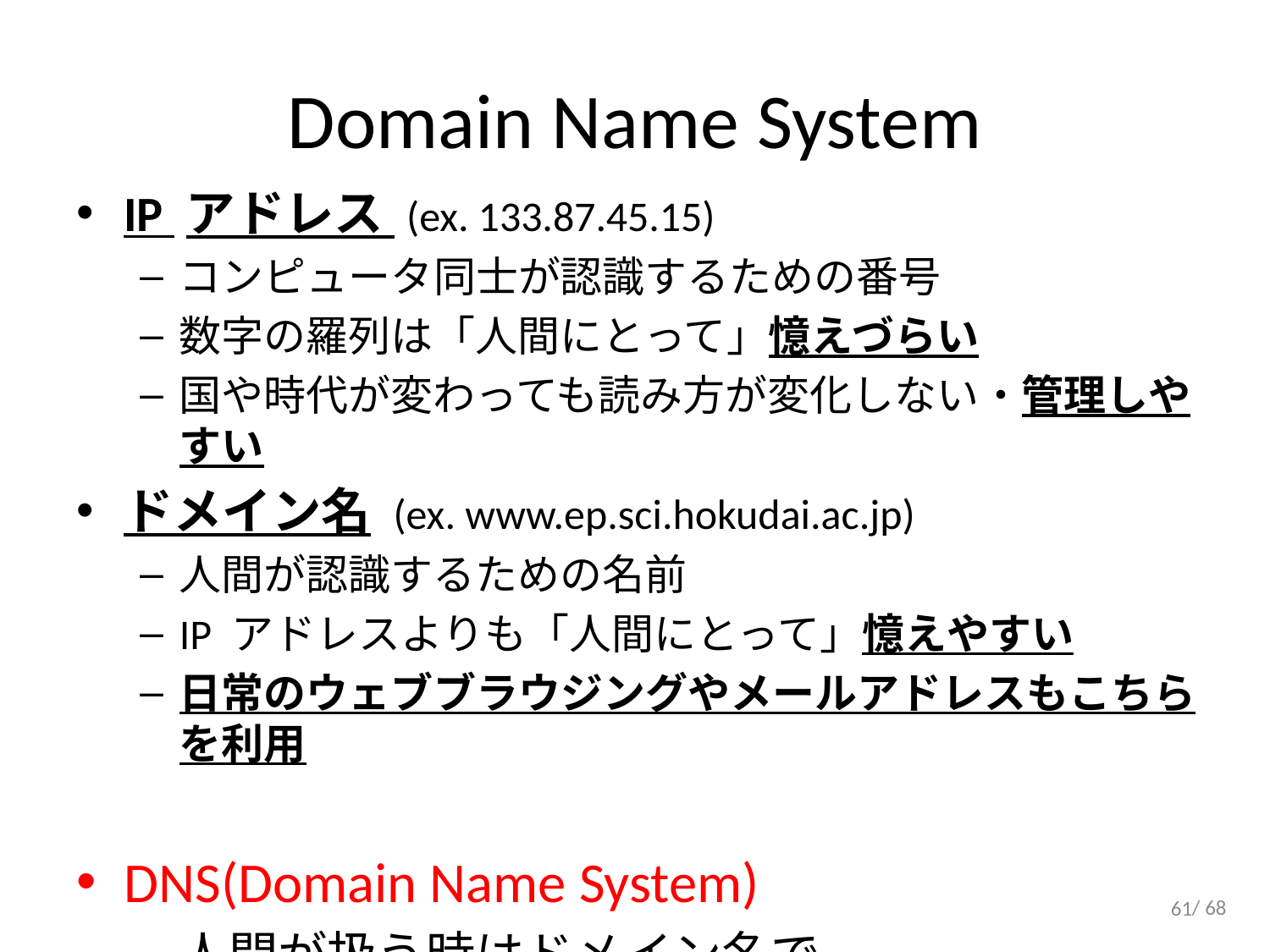

# Domain Name System
IP アドレス (ex. 133.87.45.15)
コンピュータ同士が認識するための番号
数字の羅列は「人間にとって」憶えづらい
国や時代が変わっても読み方が変化しない・管理しやすい
ドメイン名 (ex. www.ep.sci.hokudai.ac.jp)
人間が認識するための名前
IP アドレスよりも「人間にとって」憶えやすい
日常のウェブブラウジングやメールアドレスもこちらを利用

DNS(Domain Name System)
人間が扱う時はドメイン名で
計算機が扱う時は IP アドレスで
61